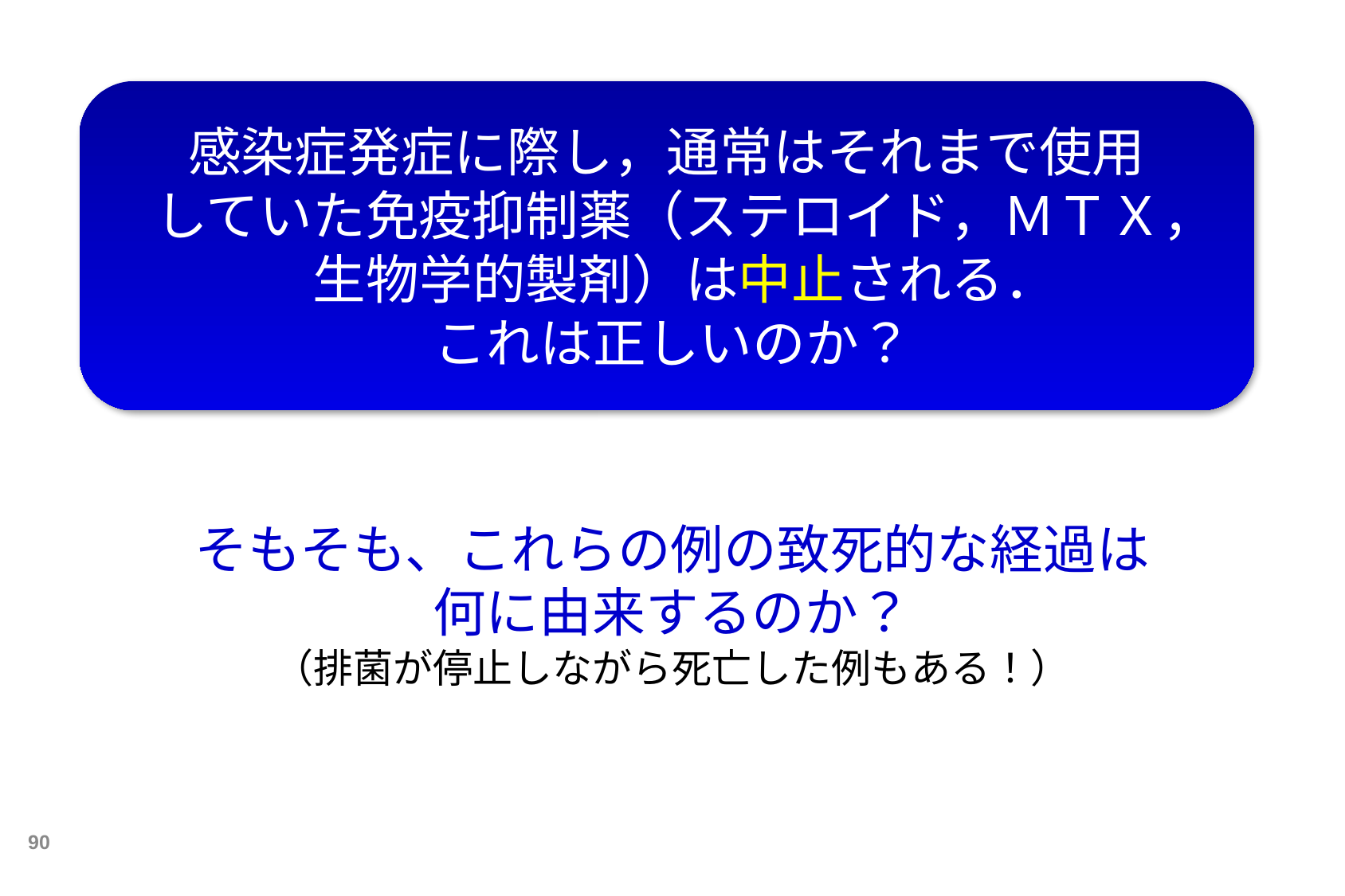

感染症発症に際し，通常はそれまで使用
  していた免疫抑制薬（ステロイド，ＭＴＸ，
  生物学的製剤）は中止される．
 これは正しいのか？
そもそも、これらの例の致死的な経過は
何に由来するのか？
（排菌が停止しながら死亡した例もある！）
90